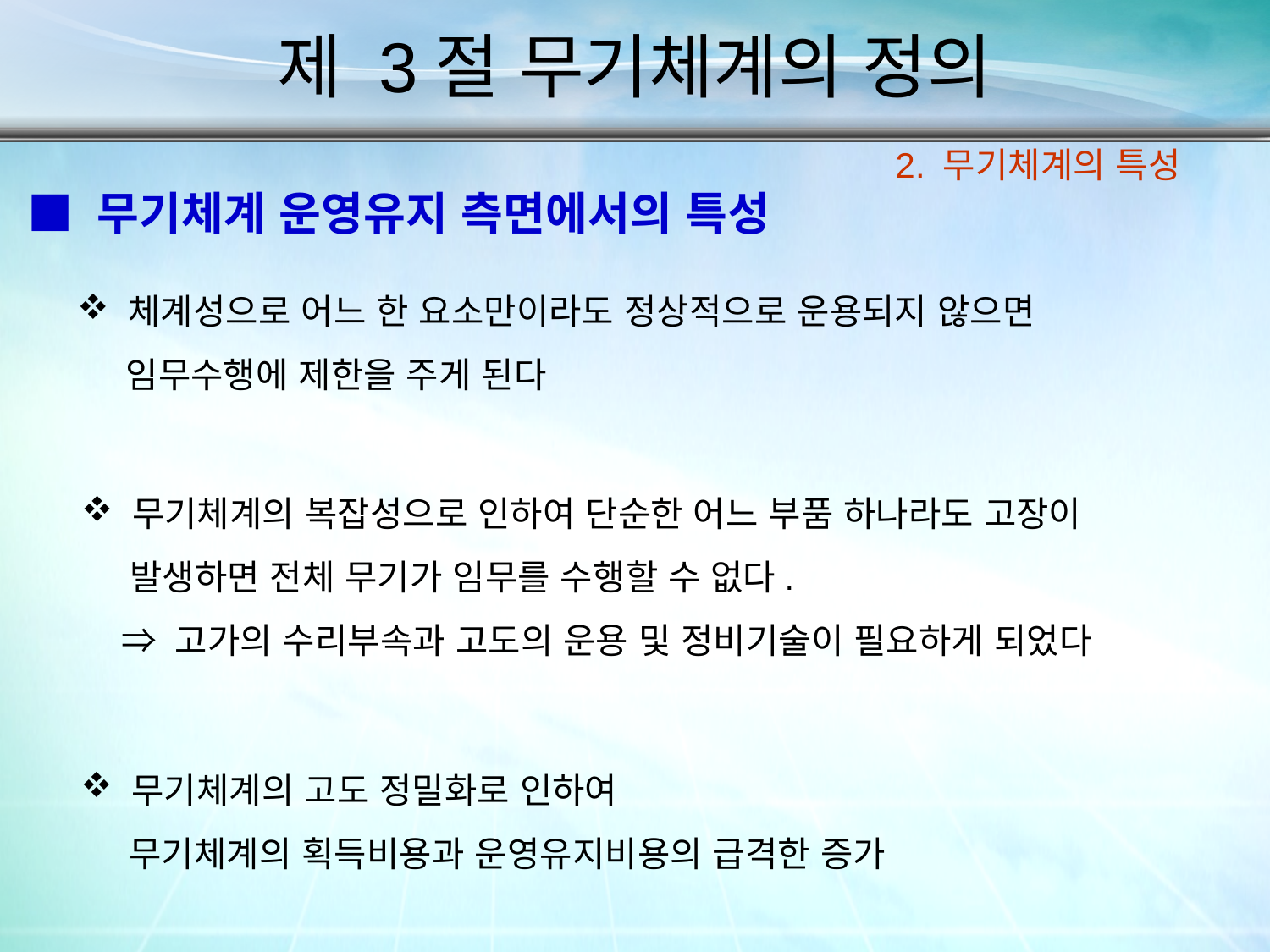

제 3절 무기체계의 정의
2. 무기체계의 특성
■ 무기체계 운영유지 측면에서의 특성
 체계성으로 어느 한 요소만이라도 정상적으로 운용되지 않으면
    임무수행에 제한을 주게 된다
 무기체계의 복잡성으로 인하여 단순한 어느 부품 하나라도 고장이
    발생하면 전체 무기가 임무를 수행할 수 없다.
    ⇒ 고가의 수리부속과 고도의 운용 및 정비기술이 필요하게 되었다
 무기체계의 고도 정밀화로 인하여
    무기체계의 획득비용과 운영유지비용의 급격한 증가